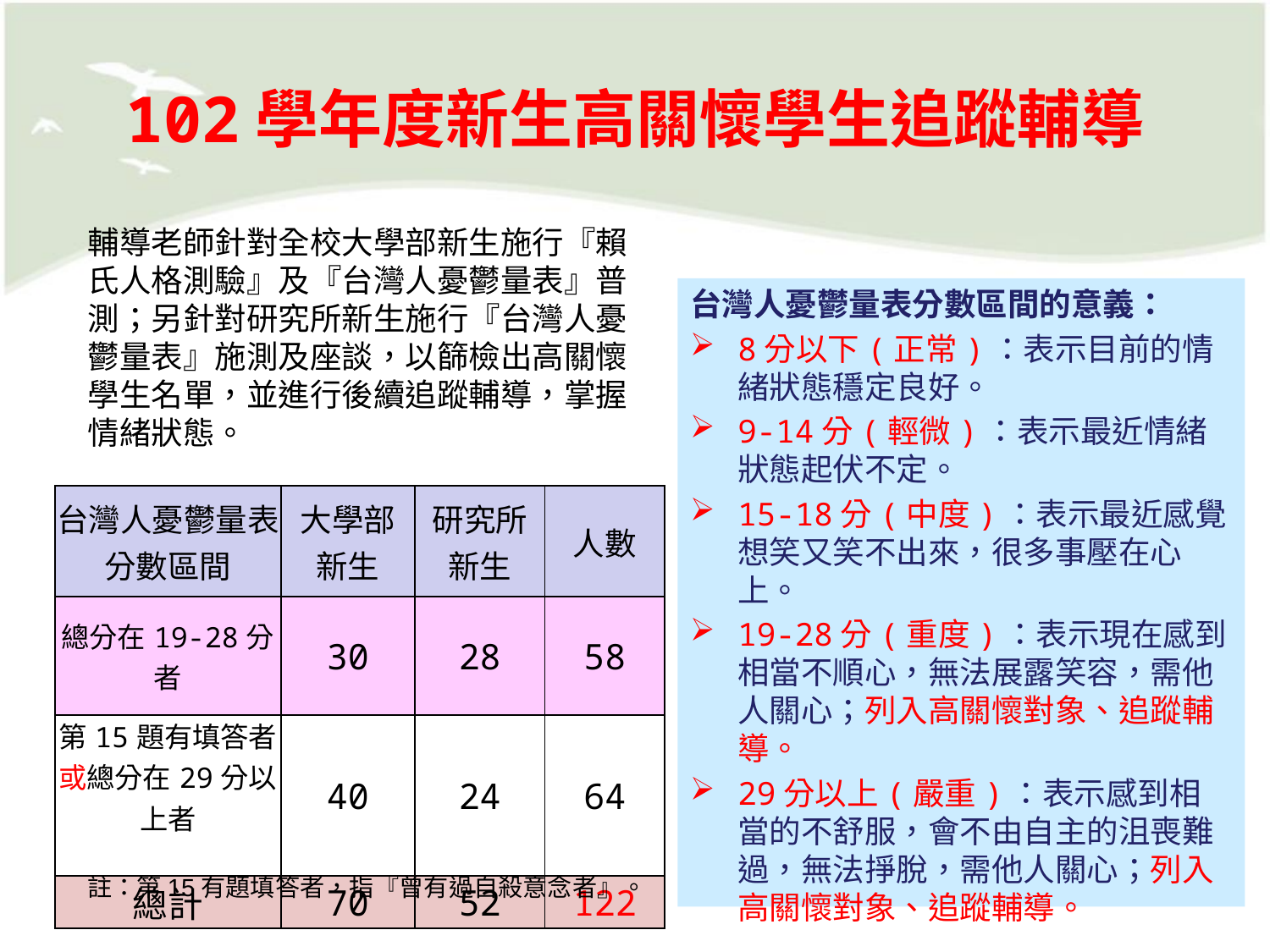

# 102學年度新生高關懷學生追蹤輔導
輔導老師針對全校大學部新生施行『賴氏人格測驗』及『台灣人憂鬱量表』普測；另針對研究所新生施行『台灣人憂鬱量表』施測及座談，以篩檢出高關懷學生名單，並進行後續追蹤輔導，掌握情緒狀態。
台灣人憂鬱量表分數區間的意義：
8分以下(正常)：表示目前的情緒狀態穩定良好。
9-14分(輕微)：表示最近情緒狀態起伏不定。
15-18分(中度)：表示最近感覺想笑又笑不出來，很多事壓在心上。
19-28分(重度)：表示現在感到相當不順心，無法展露笑容，需他人關心；列入高關懷對象、追蹤輔導。
29分以上(嚴重)：表示感到相當的不舒服，會不由自主的沮喪難過，無法掙脫，需他人關心；列入高關懷對象、追蹤輔導。
| 台灣人憂鬱量表分數區間 | 大學部 新生 | 研究所 新生 | 人數 |
| --- | --- | --- | --- |
| 總分在19-28分者 | 30 | 28 | 58 |
| 第15題有填答者或總分在29分以上者 | 40 | 24 | 64 |
| 總計 | 70 | 52 | 122 |
註：第15有題填答者，指『曾有過自殺意念者』。